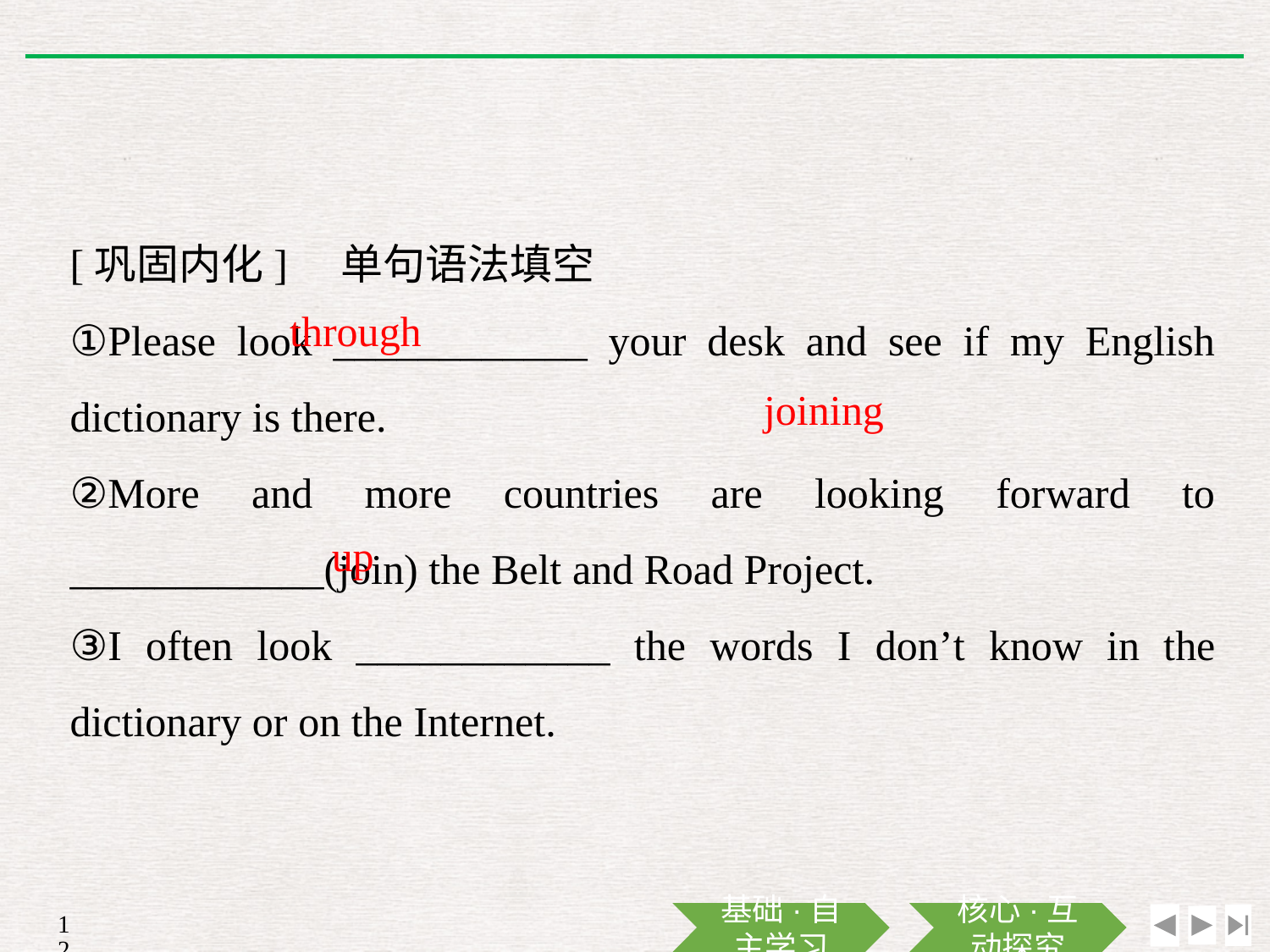

[巩固内化]　单句语法填空
①Please look ____________ your desk and see if my English dictionary is there.
②More and more countries are looking forward to ____________(join) the Belt and Road Project.
③I often look ____________ the words I don’t know in the dictionary or on the Internet.
through
joining
up